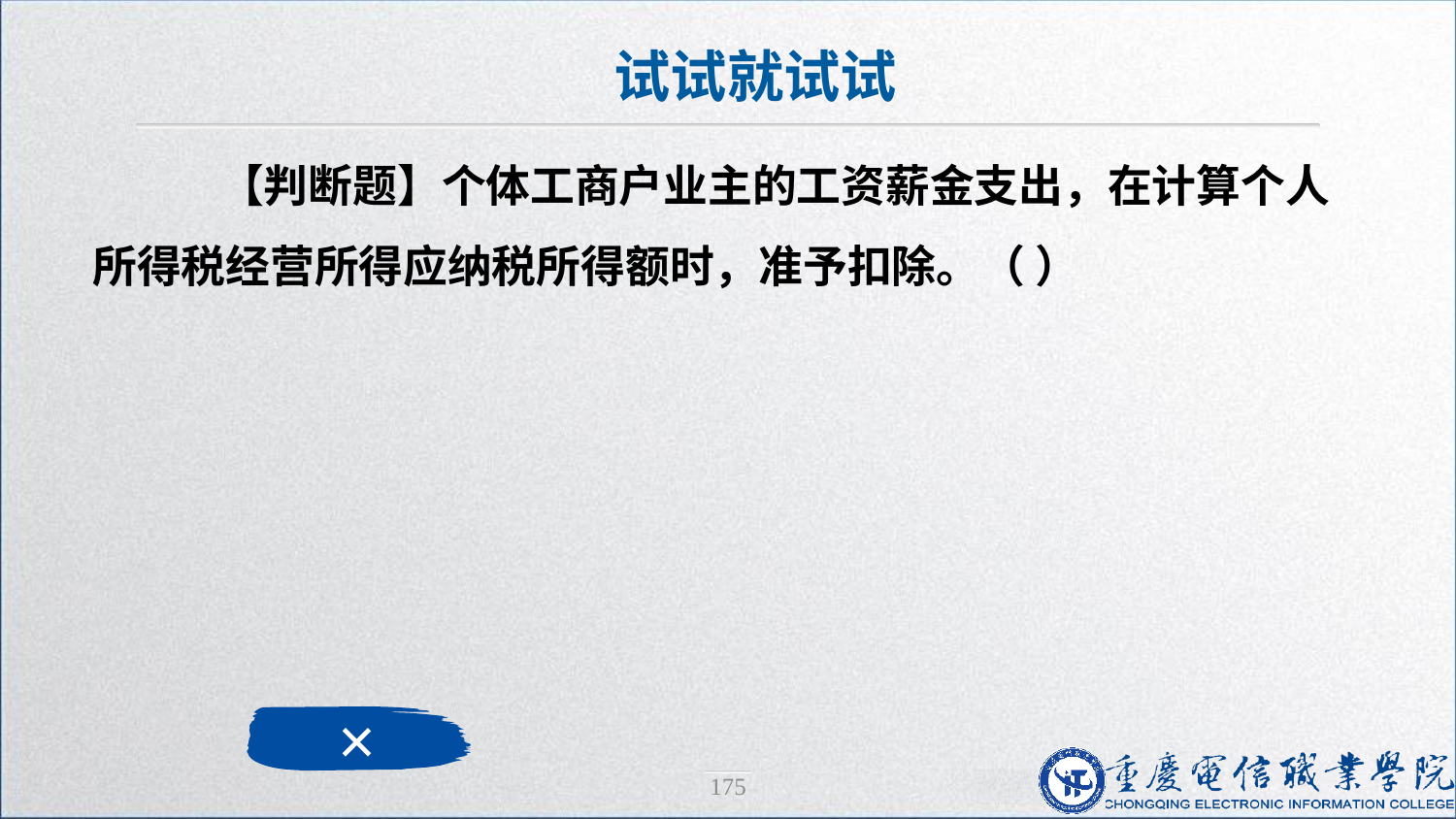

试试就试试
   【判断题】个体工商户业主的工资薪金支出，在计算个人所得税经营所得应纳税所得额时，准予扣除。（ ）
×

175